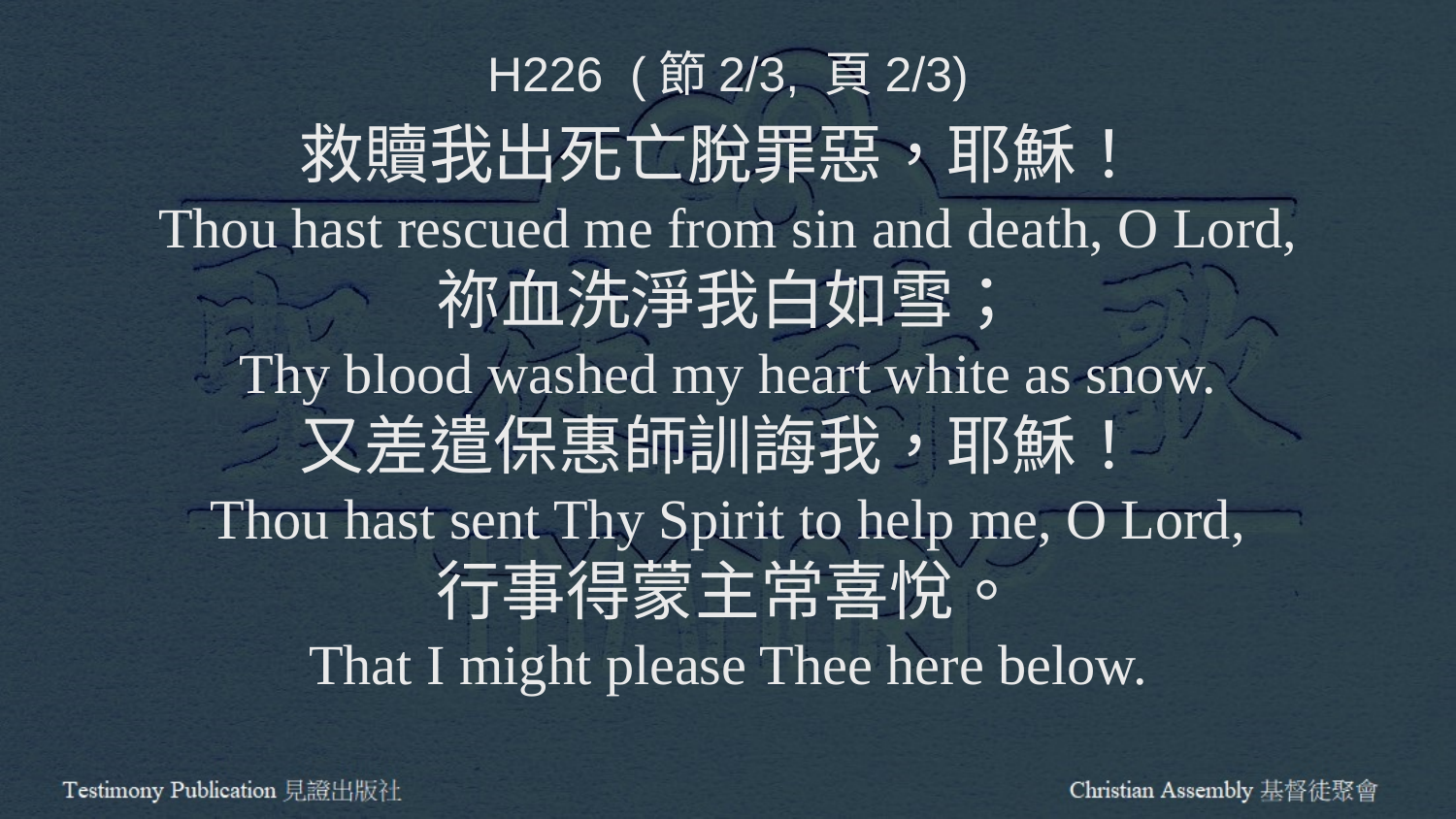

H226  (節2/3, 頁2/3)
救贖我出死亡脫罪惡，耶穌！
Thou hast rescued me from sin and death, O Lord,
祢血洗淨我白如雪；
Thy blood washed my heart white as snow.
又差遣保惠師訓誨我，耶穌！
Thou hast sent Thy Spirit to help me, O Lord,
行事得蒙主常喜悅。
That I might please Thee here below.